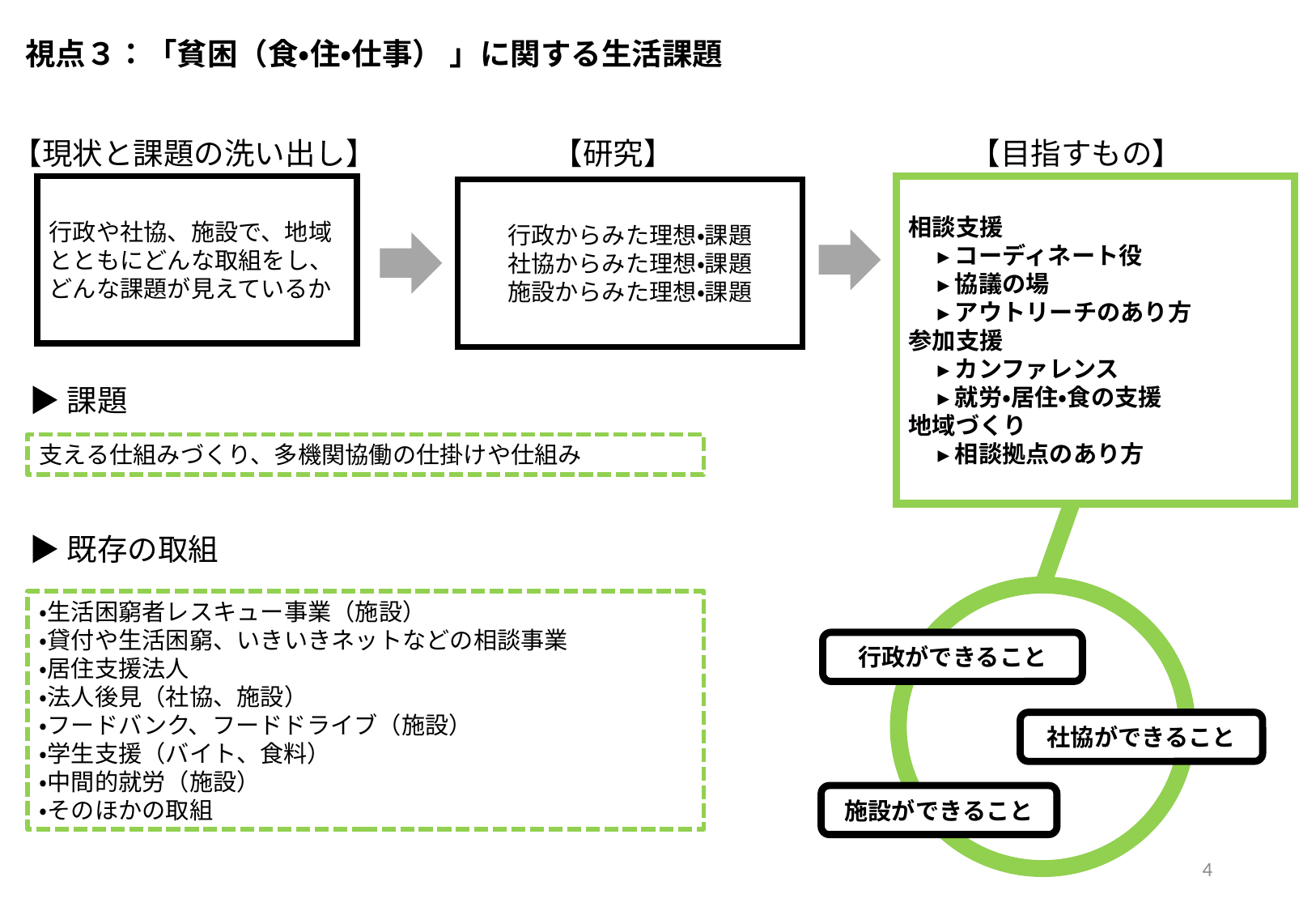

視点３：「貧困（食・住・仕事） 」に関する生活課題
【現状と課題の洗い出し】
【研究】
【目指すもの】
相談支援
　 ▸ コーディネート役
　 ▸ 協議の場
　 ▸ アウトリーチのあり方
参加支援
　 ▸ カンファレンス
　 ▸ 就労・居住・食の支援
地域づくり
　 ▸ 相談拠点のあり方
行政や社協、施設で、地域とともにどんな取組をし、どんな課題が見えているか
行政からみた理想・課題
社協からみた理想・課題
施設からみた理想・課題

▶課題
支える仕組みづくり、多機関協働の仕掛けや仕組み

行政ができること
社協ができること
施設ができること
▶既存の取組
・生活困窮者レスキュー事業（施設）
・貸付や生活困窮、いきいきネットなどの相談事業
・居住支援法人
・法人後見（社協、施設）
・フードバンク、フードドライブ（施設）
・学生支援（バイト、食料）
・中間的就労（施設）
・そのほかの取組
4